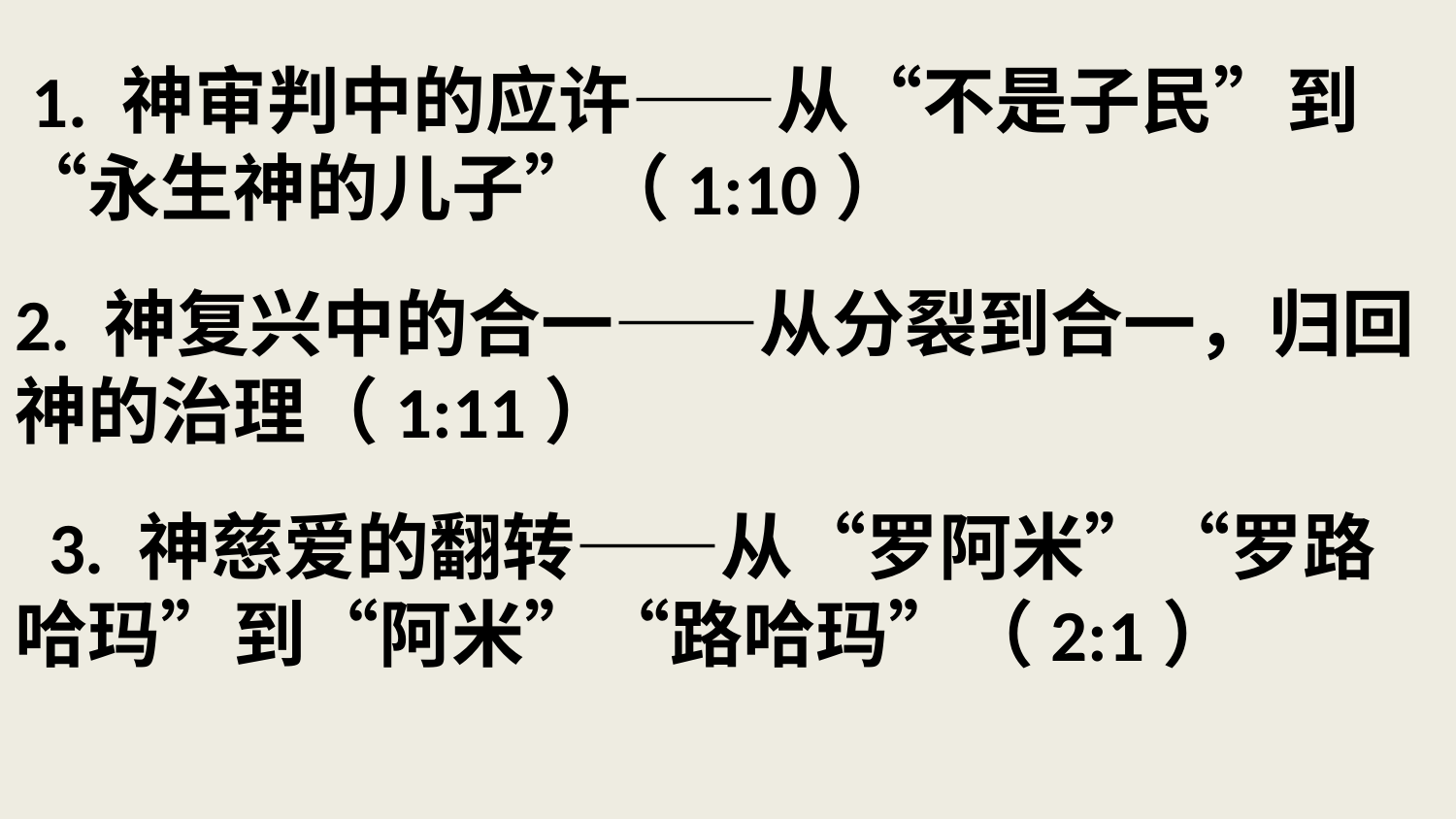

# 1. 神审判中的应许——从“不是子民”到“永生神的儿子”（1:10） 2. 神复兴中的合一——从分裂到合一，归回神的治理（1:11） 3. 神慈爱的翻转——从“罗阿米”“罗路哈玛”到“阿米”“路哈玛”（2:1）